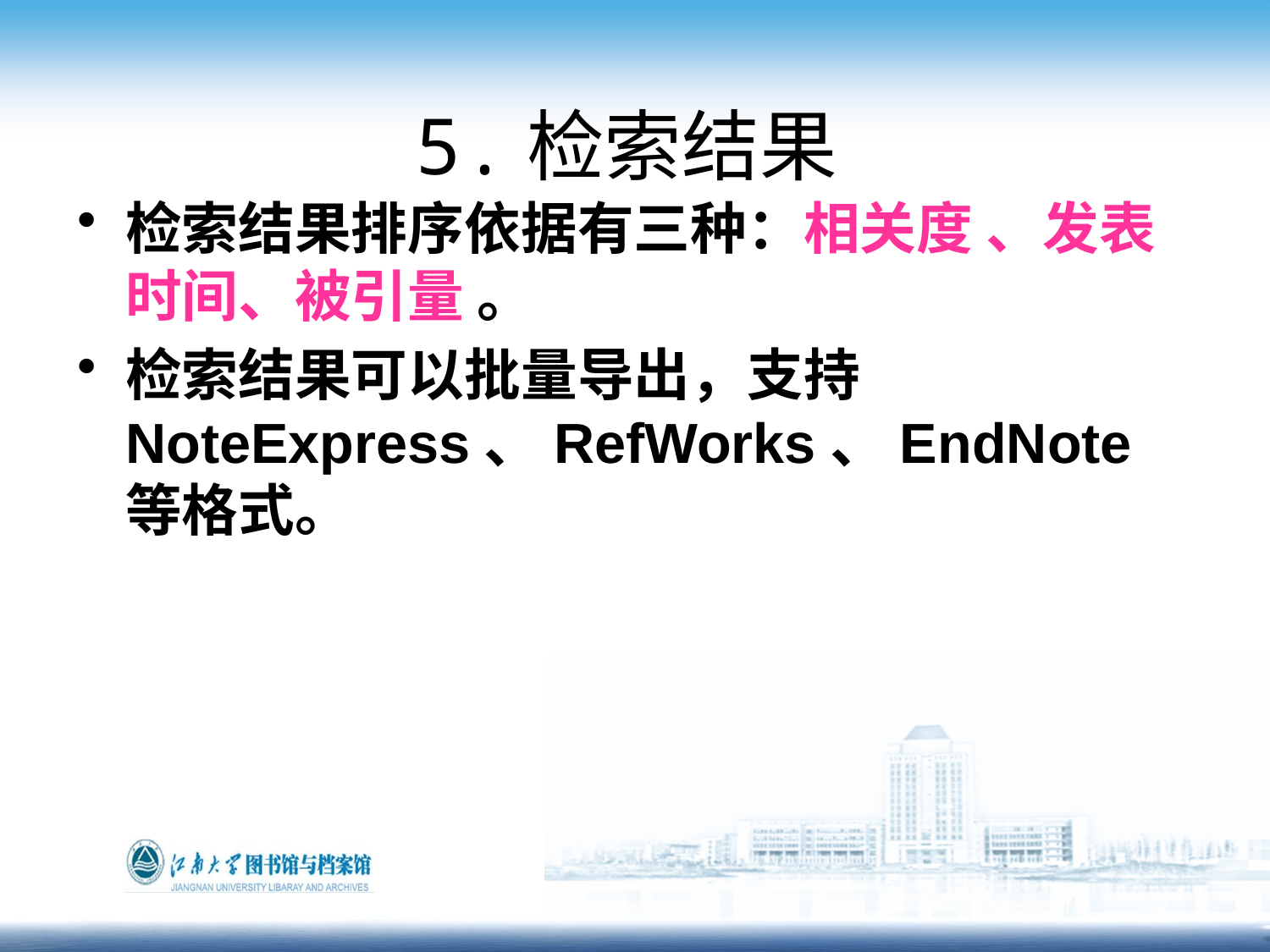

# 5.检索结果
检索结果排序依据有三种：相关度 、发表时间、被引量 。
检索结果可以批量导出，支持NoteExpress、RefWorks、EndNote等格式。